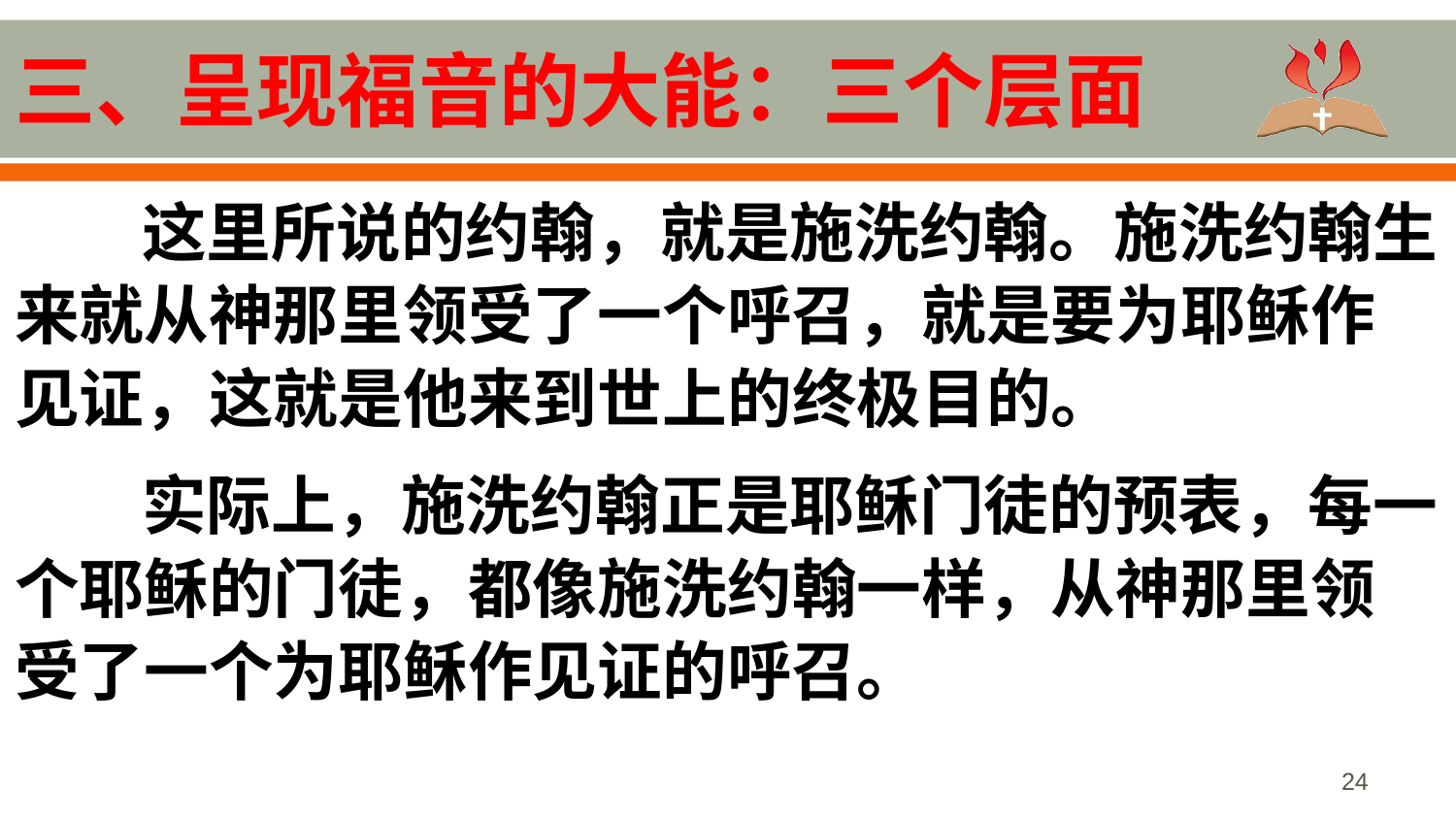

# 三、呈现福音的大能：三个层面
这里所说的约翰，就是施洗约翰。施洗约翰生来就从神那里领受了一个呼召，就是要为耶稣作见证，这就是他来到世上的终极目的。
实际上，施洗约翰正是耶稣门徒的预表，每一个耶稣的门徒，都像施洗约翰一样，从神那里领受了一个为耶稣作见证的呼召。

24